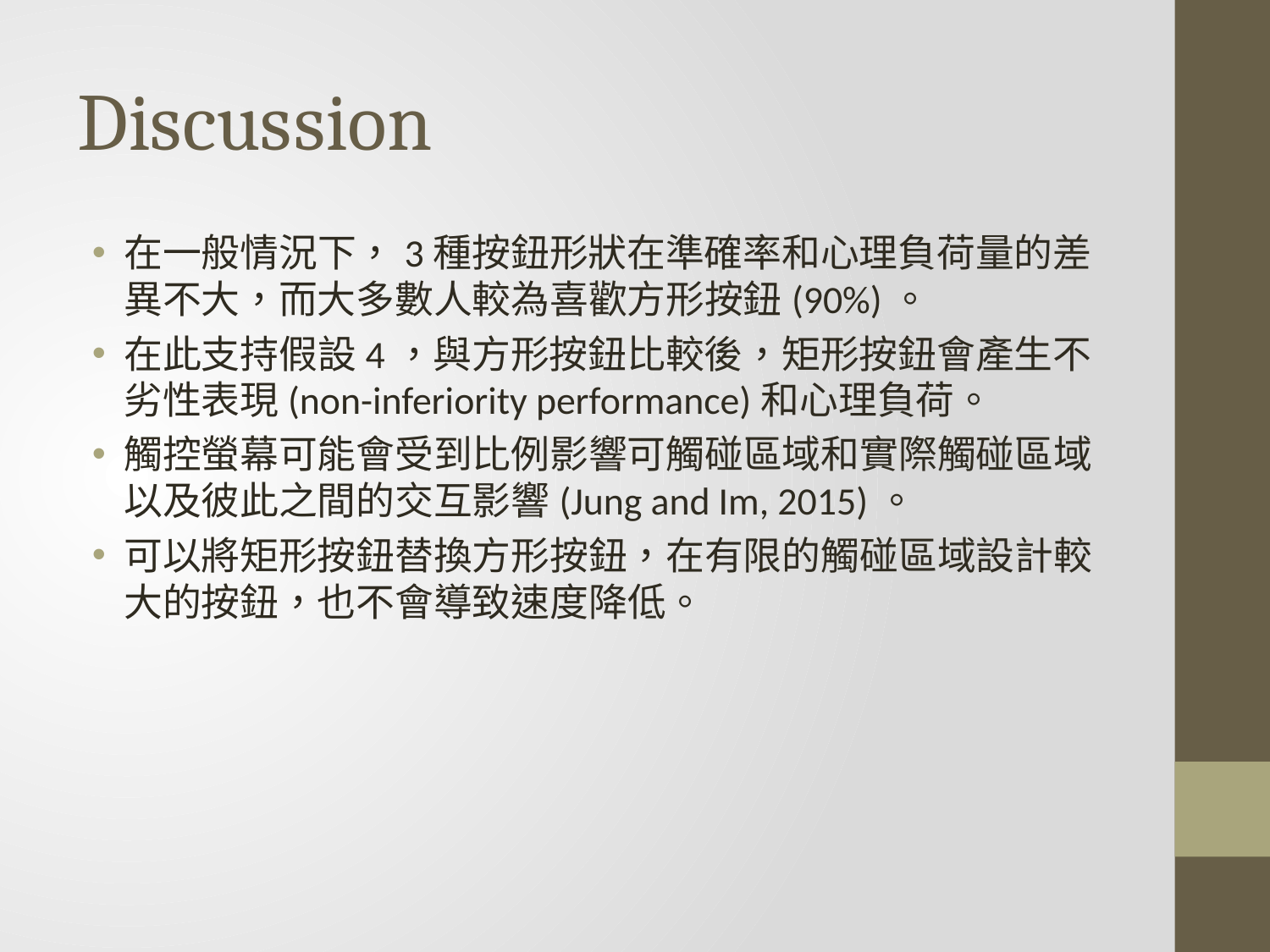

# Discussion
在一般情況下，3種按鈕形狀在準確率和心理負荷量的差異不大，而大多數人較為喜歡方形按鈕(90%)。
在此支持假設4，與方形按鈕比較後，矩形按鈕會產生不劣性表現(non-inferiority performance)和心理負荷。
觸控螢幕可能會受到比例影響可觸碰區域和實際觸碰區域以及彼此之間的交互影響(Jung and Im, 2015)。
可以將矩形按鈕替換方形按鈕，在有限的觸碰區域設計較大的按鈕，也不會導致速度降低。